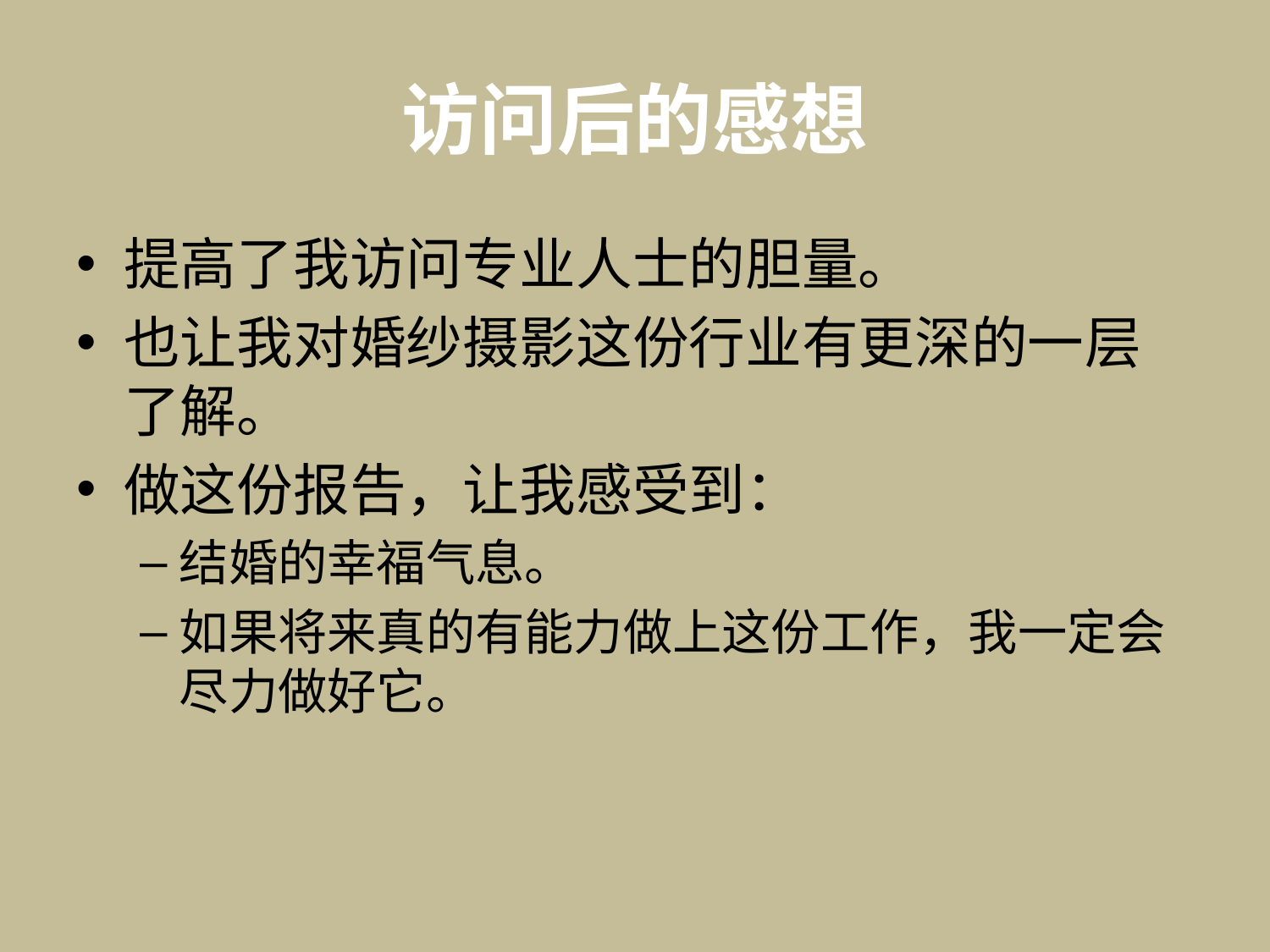

# 访问后的感想
提高了我访问专业人士的胆量。
也让我对婚纱摄影这份行业有更深的一层了解。
做这份报告，让我感受到：
结婚的幸福气息。
如果将来真的有能力做上这份工作，我一定会尽力做好它。